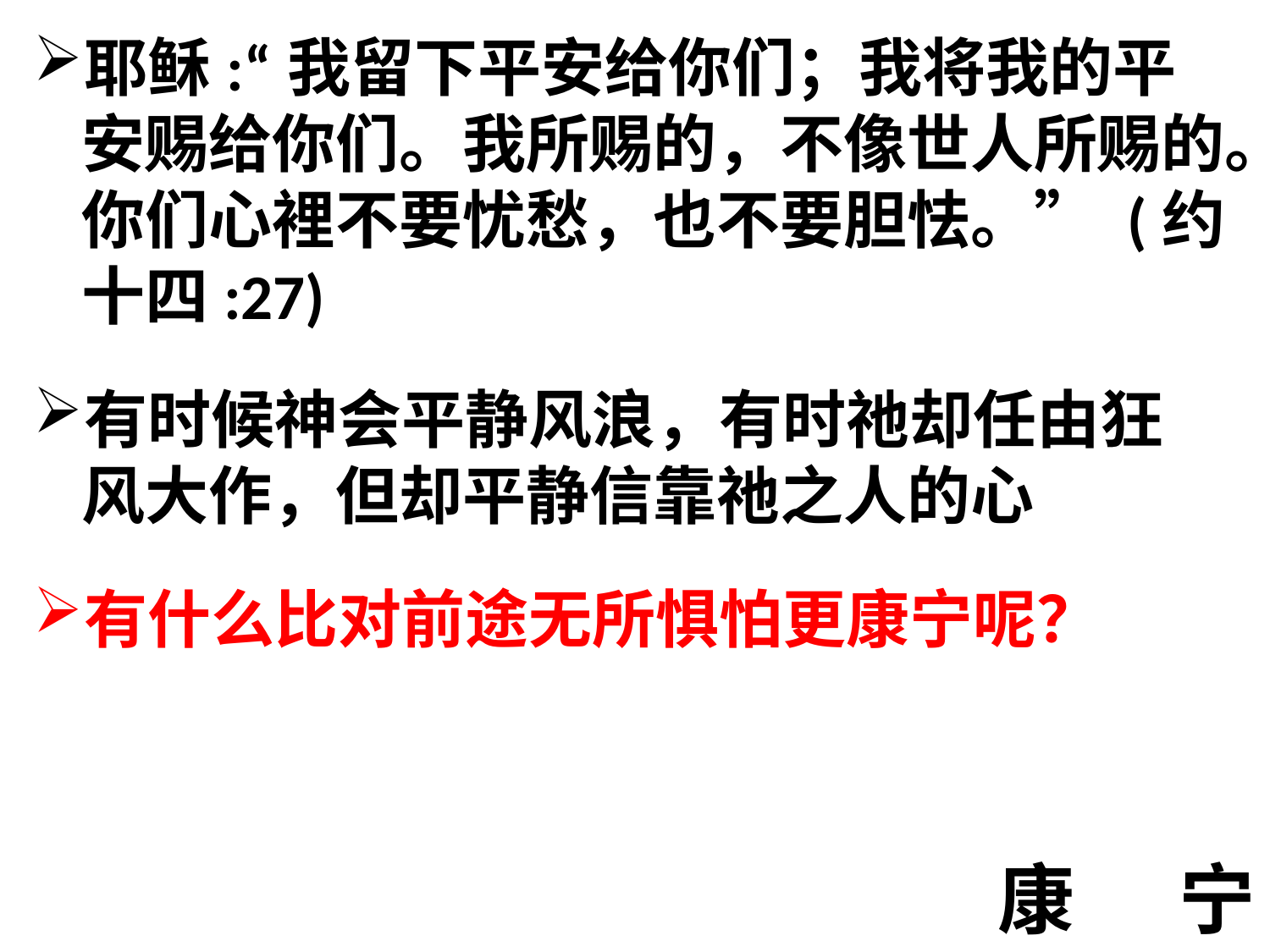

耶稣:“我留下平安给你们；我将我的平安赐给你们。我所赐的，不像世人所赐的。你们心裡不要忧愁，也不要胆怯。” (约十四:27)

有时候神会平静风浪，有时祂却任由狂风大作，但却平静信靠祂之人的心

有什么比对前途无所惧怕更康宁呢？
# 康      宁